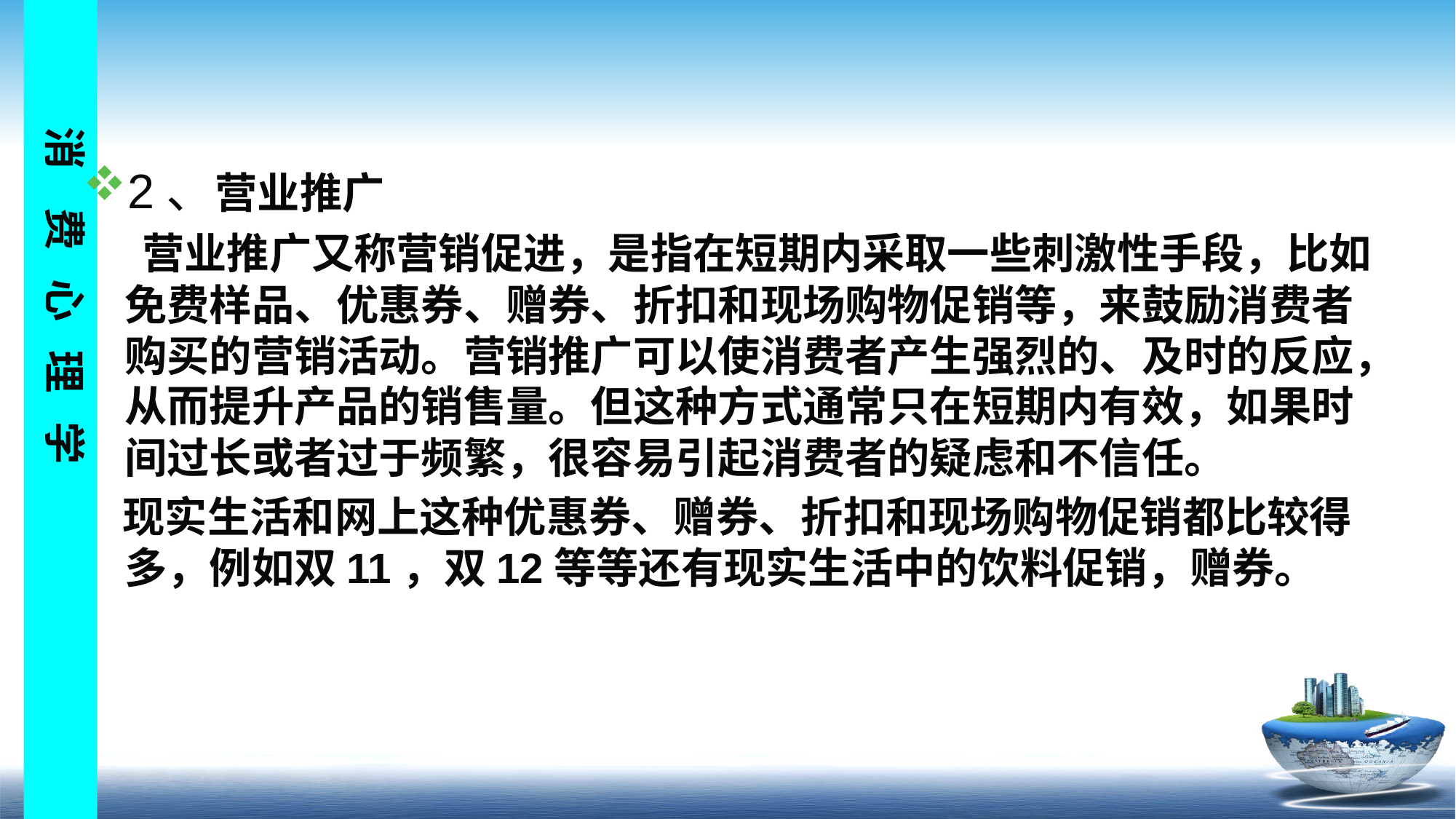

#
2、营业推广
     营业推广又称营销促进，是指在短期内采取一些刺激性手段，比如免费样品、优惠券、赠券、折扣和现场购物促销等，来鼓励消费者购买的营销活动。营销推广可以使消费者产生强烈的、及时的反应，从而提升产品的销售量。但这种方式通常只在短期内有效，如果时间过长或者过于频繁，很容易引起消费者的疑虑和不信任。
   现实生活和网上这种优惠券、赠券、折扣和现场购物促销都比较得多，例如双11，双12等等还有现实生活中的饮料促销，赠券。